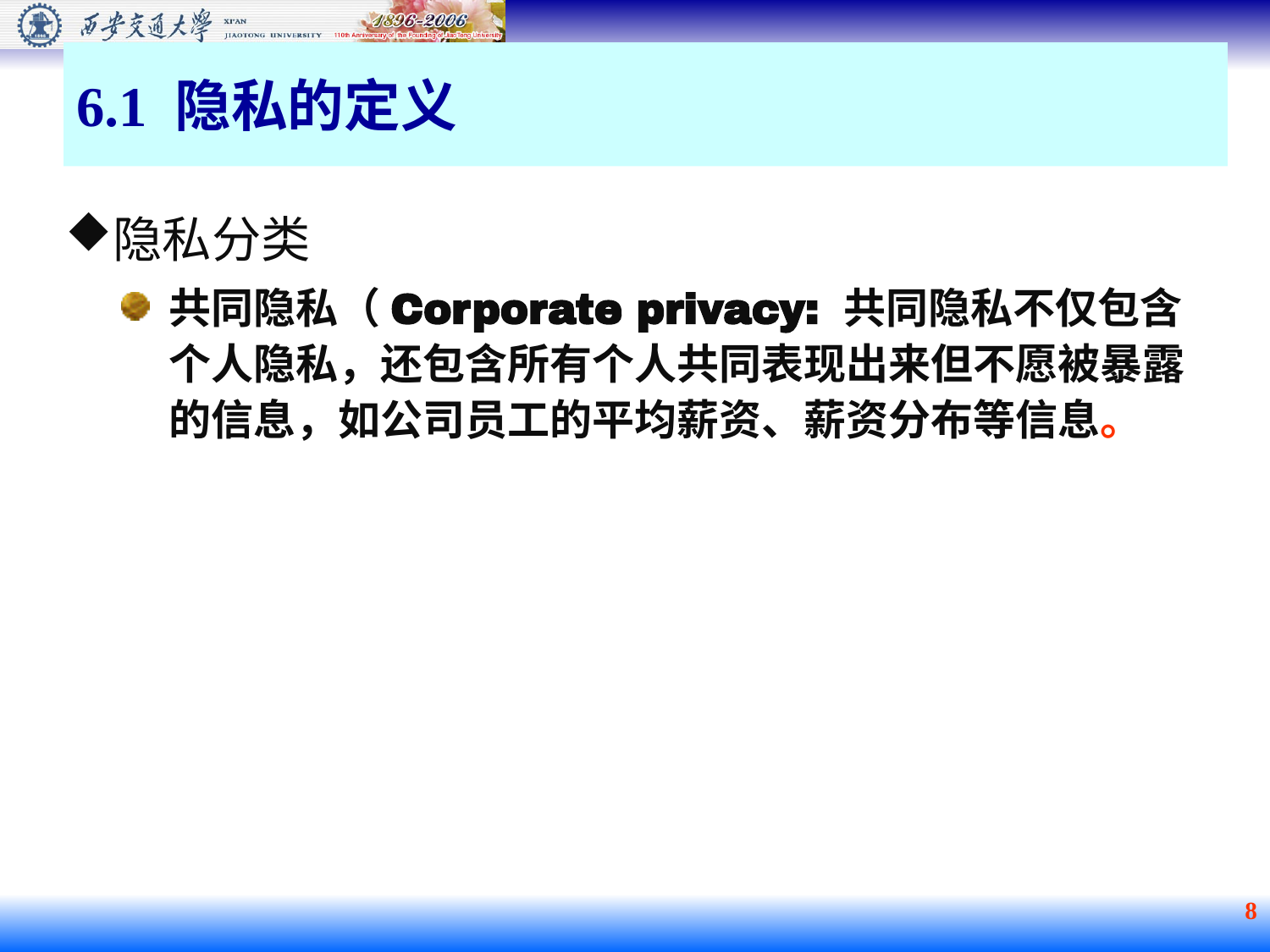

6.1 隐私的定义
隐私分类
共同隐私（Corporate privacy: 共同隐私不仅包含个人隐私，还包含所有个人共同表现出来但不愿被暴露的信息，如公司员工的平均薪资、薪资分布等信息。
 8